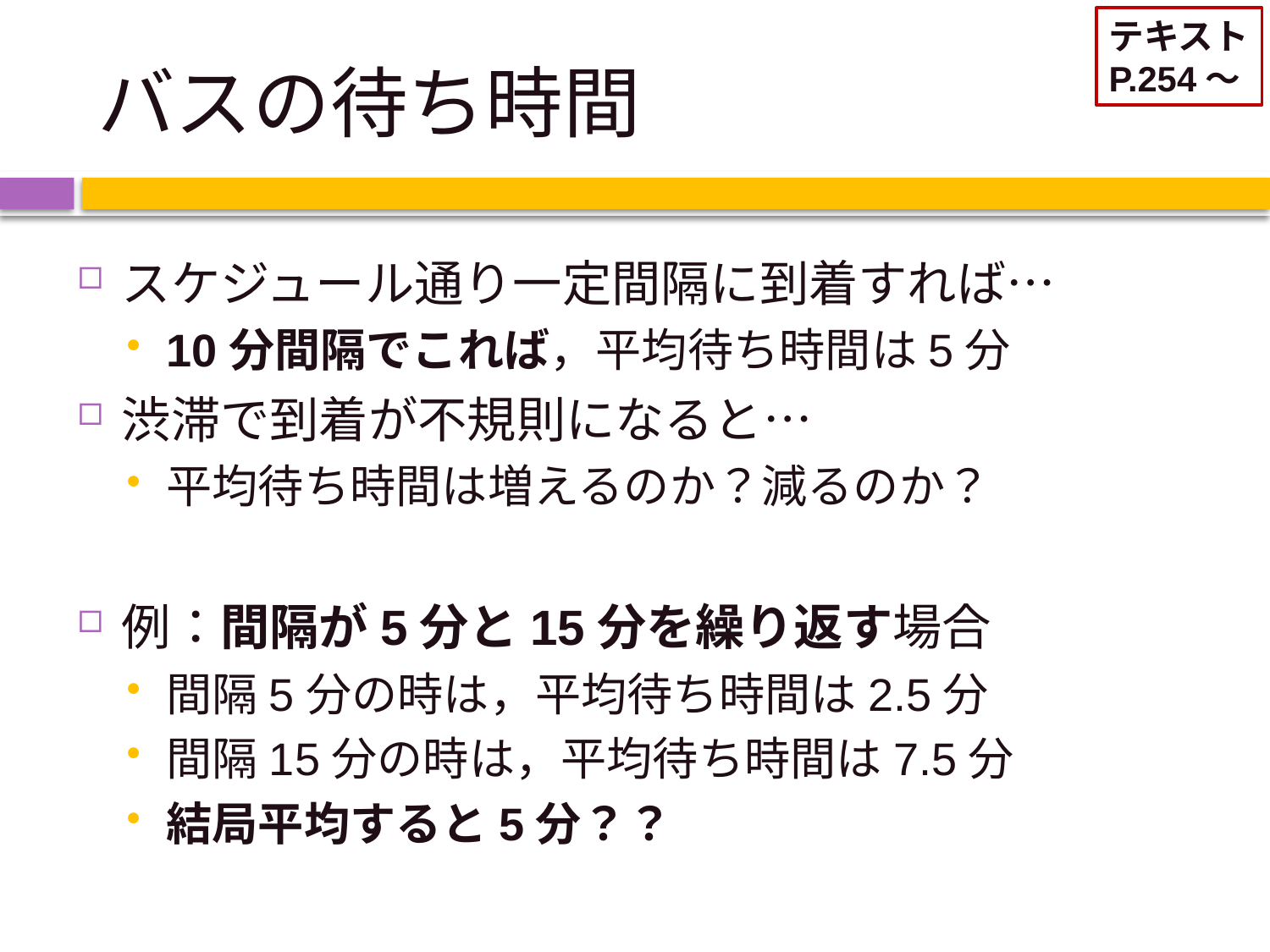

テキスト
P.254～
# バスの待ち時間
スケジュール通り一定間隔に到着すれば…
10分間隔でこれば，平均待ち時間は5分
渋滞で到着が不規則になると…
平均待ち時間は増えるのか？減るのか？

例：間隔が5分と15分を繰り返す場合
間隔5分の時は，平均待ち時間は2.5分
間隔15分の時は，平均待ち時間は7.5分
結局平均すると5分？？